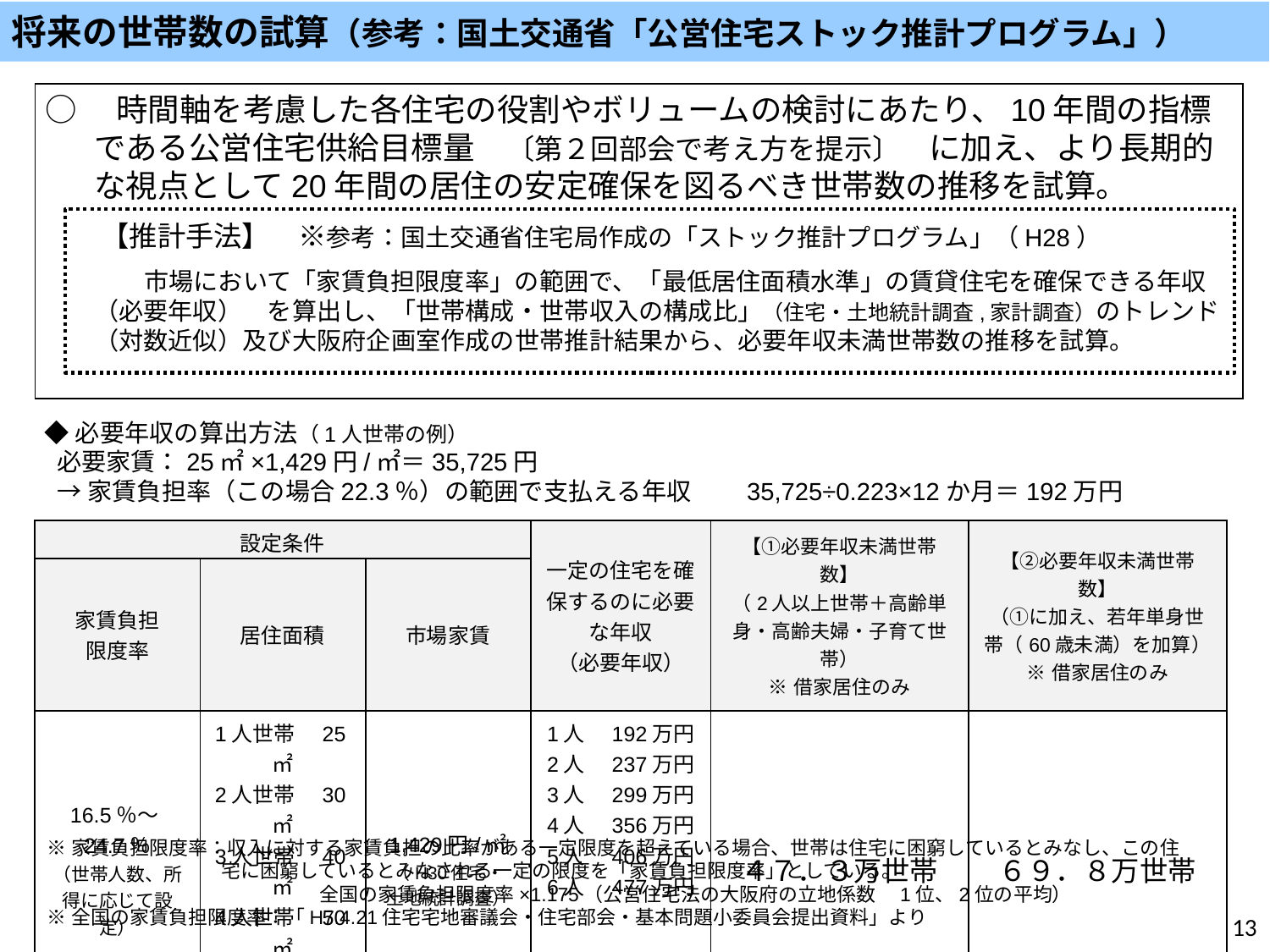

将来の世帯数の試算（参考：国土交通省「公営住宅ストック推計プログラム」）
○　時間軸を考慮した各住宅の役割やボリュームの検討にあたり、10年間の指標である公営住宅供給目標量　〔第２回部会で考え方を提示〕　に加え、より長期的な視点として20年間の居住の安定確保を図るべき世帯数の推移を試算。
　　【推計手法】　※参考：国土交通省住宅局作成の「ストック推計プログラム」（H28）
　　　　市場において「家賃負担限度率」の範囲で、「最低居住面積水準」の賃貸住宅を確保できる年収（必要年収）　を算出し、「世帯構成・世帯収入の構成比」（住宅・土地統計調査,家計調査）のトレンド（対数近似）及び大阪府企画室作成の世帯推計結果から、必要年収未満世帯数の推移を試算。

◆必要年収の算出方法（1人世帯の例）
必要家賃：25㎡×1,429円/㎡＝35,725円
→家賃負担率（この場合22.3％）の範囲で支払える年収　　35,725÷0.223×12か月＝192万円
| 設定条件 |  |  | 一定の住宅を確保するのに必要な年収 （必要年収） | 【①必要年収未満世帯数】 （2人以上世帯＋高齢単身・高齢夫婦・子育て世帯） ※借家居住のみ | 【②必要年収未満世帯数】 （①に加え、若年単身世帯（60歳未満）を加算） ※借家居住のみ |
| --- | --- | --- | --- | --- | --- |
| 家賃負担 限度率 | 居住面積 | 市場家賃 |  |  |  |
| 16.5％～24.7％ （世帯人数、所得に応じて設定） | 1人世帯　25㎡ 2人世帯　30㎡ 3人世帯　40㎡ 4人世帯　50㎡ 5人世帯　57㎡ 6人世帯　67㎡ | 1,429円/㎡ （H30住宅・ 土地統計調査） | 1人　192万円 2人　237万円 3人　299万円 4人　356万円 5人　406万円 6人　477万円 | ４７．３万世帯 | ６９．８万世帯 |
※家賃負担限度率：収入に対する家賃負担の比率がある一定限度を超えている場合、世帯は住宅に困窮しているとみなし、この住宅に困窮しているとみなされる一定の限度を「家賃負担限度率」としている。
　　　　　　　　　　　　　　全国の家賃負担限度率×1.175（公営住宅法の大阪府の立地係数　1位、2位の平均）
※全国の家賃負担限度率：「H7.4.21住宅宅地審議会・住宅部会・基本問題小委員会提出資料」より
13